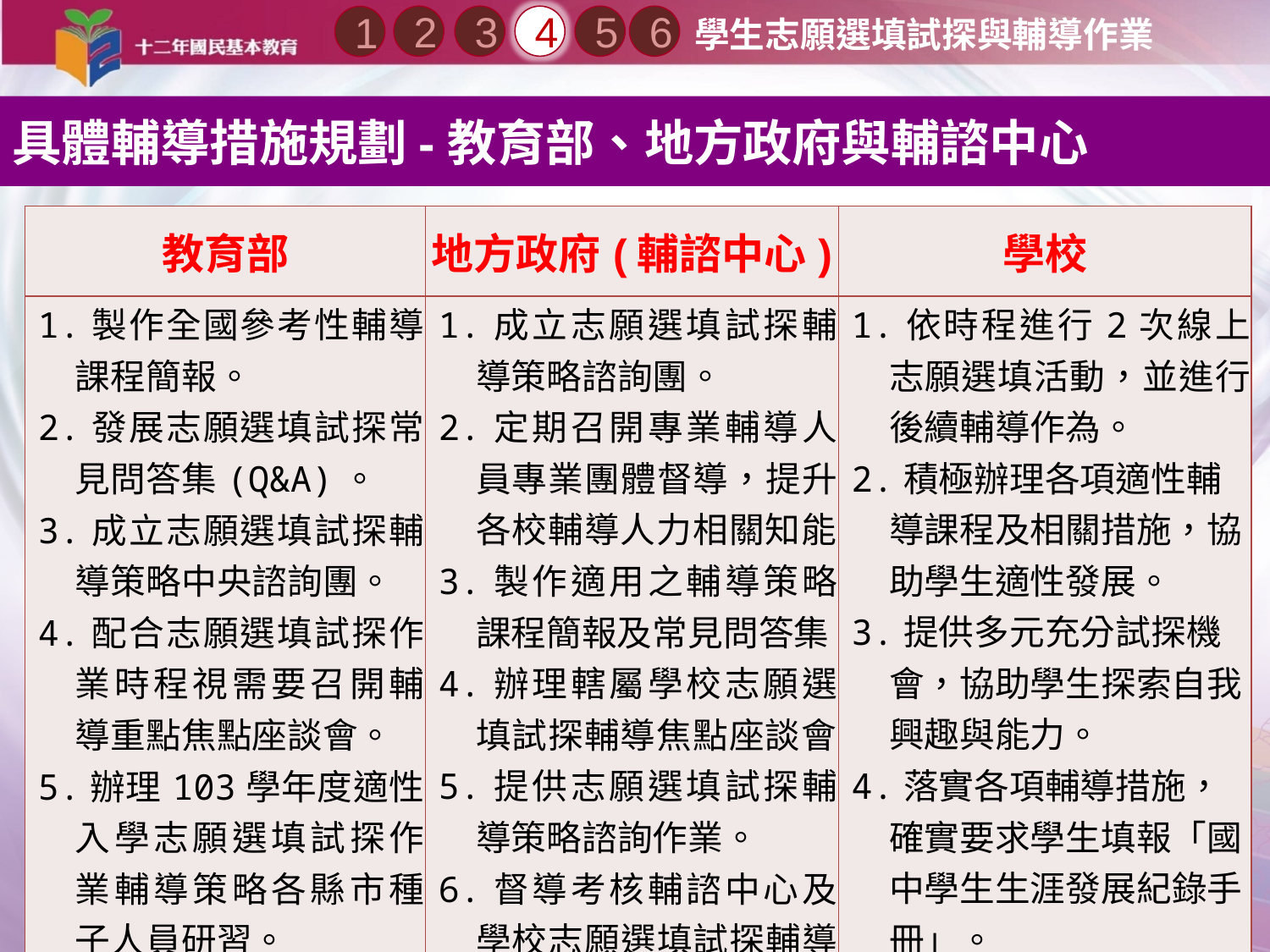

2
3
4
5
6
1
學生志願選填試探與輔導作業
具體輔導措施規劃-教育部、地方政府與輔諮中心
| 教育部 | 地方政府(輔諮中心) | 學校 |
| --- | --- | --- |
| 1.製作全國參考性輔導課程簡報。 2.發展志願選填試探常見問答集(Q&A)。 3.成立志願選填試探輔導策略中央諮詢團。 4.配合志願選填試探作業時程視需要召開輔導重點焦點座談會。 5.辦理103學年度適性入學志願選填試探作業輔導策略各縣市種子人員研習。 6.進行各地方政府教育視導訪視作業。 | 1.成立志願選填試探輔導策略諮詢團。 2.定期召開專業輔導人員專業團體督導，提升各校輔導人力相關知能。 3.製作適用之輔導策略課程簡報及常見問答集 4.辦理轄屬學校志願選填試探輔導焦點座談會。 5.提供志願選填試探輔導策略諮詢作業。 6.督導考核輔諮中心及學校志願選填試探輔導作業執行情形，並協助辦理相關訪視作業。 | 1.依時程進行2次線上志願選填活動，並進行後續輔導作為。 2.積極辦理各項適性輔導課程及相關措施，協助學生適性發展。 3.提供多元充分試探機會，協助學生探索自我興趣與能力。 4.落實各項輔導措施，確實要求學生填報「國中學生生涯發展紀錄手冊」。 5.強化相關親師生適性輔導宣導作為。 |